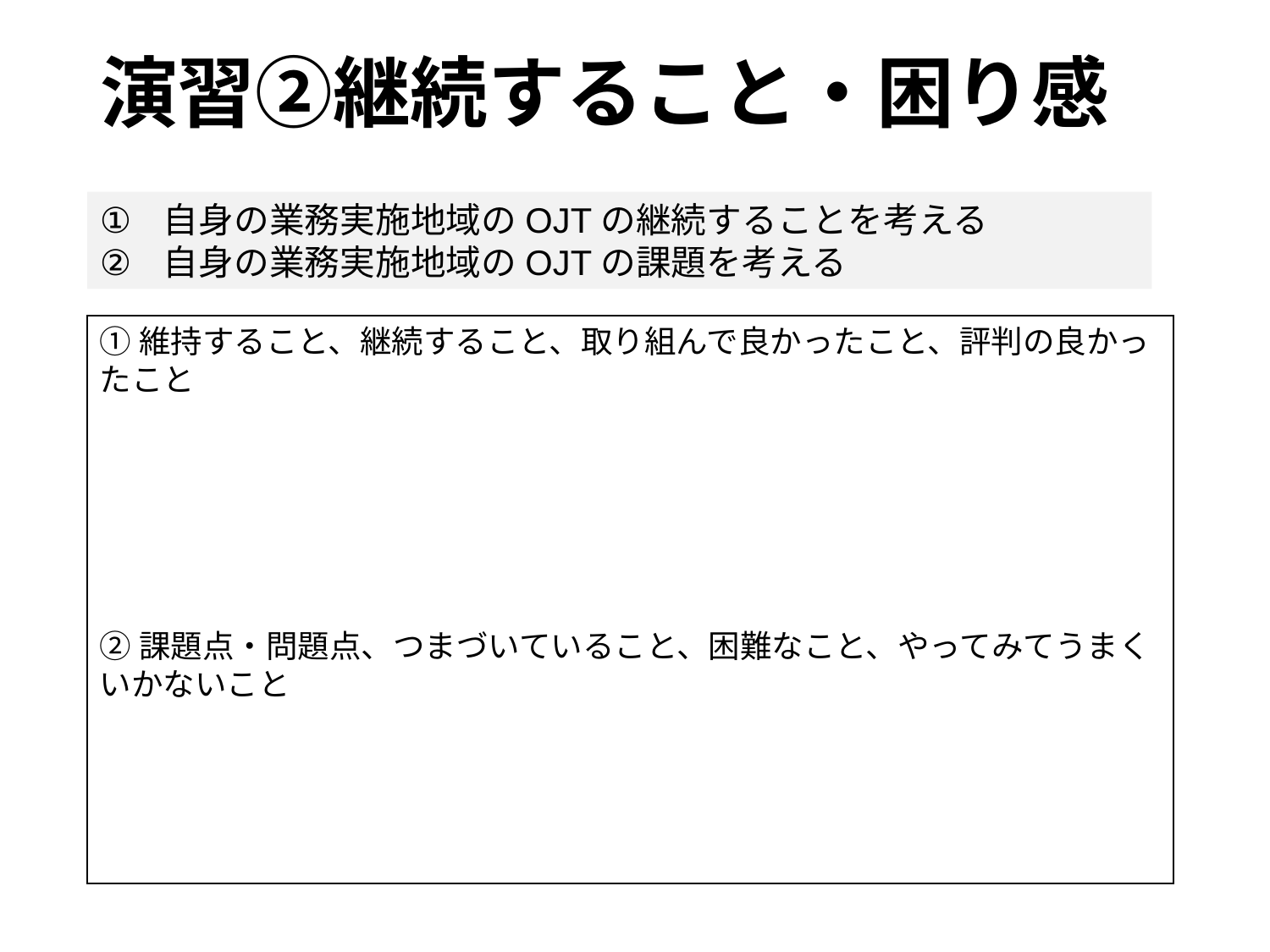

# 演習②継続すること・困り感
自身の業務実施地域のOJTの継続することを考える
自身の業務実施地域のOJTの課題を考える
①維持すること、継続すること、取り組んで良かったこと、評判の良かったこと

②課題点・問題点、つまづいていること、困難なこと、やってみてうまくいかないこと